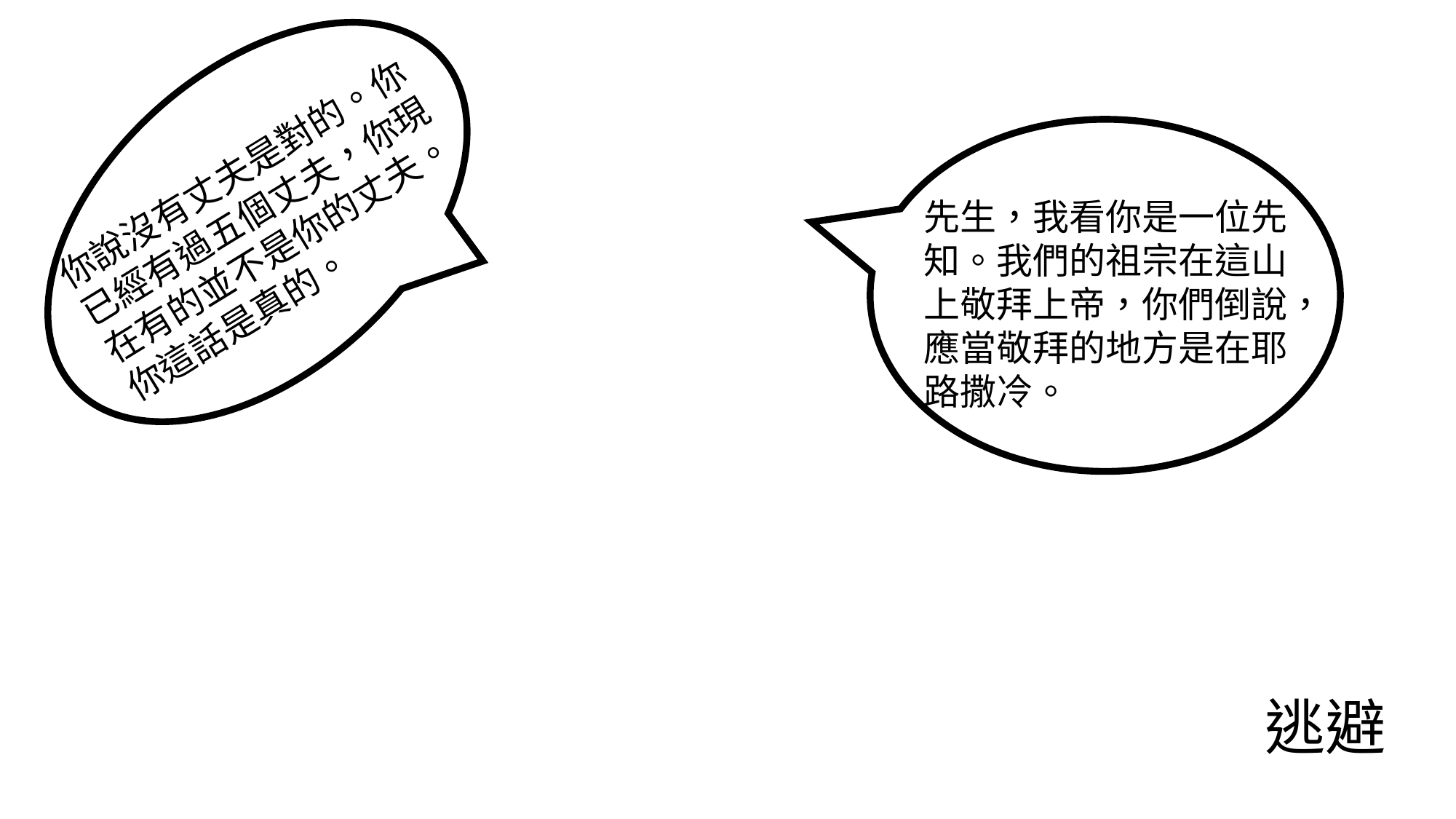

先生，你沒有打水的器具，

你說沒有丈夫是對的。你已經有過五個丈夫，你現在有的並不是你的丈夫。你這話是真的。
先生，我看你是一位先知。我們的祖宗在這山上敬拜上帝，你們倒說，應當敬拜的地方是在耶路撒冷。

逃避